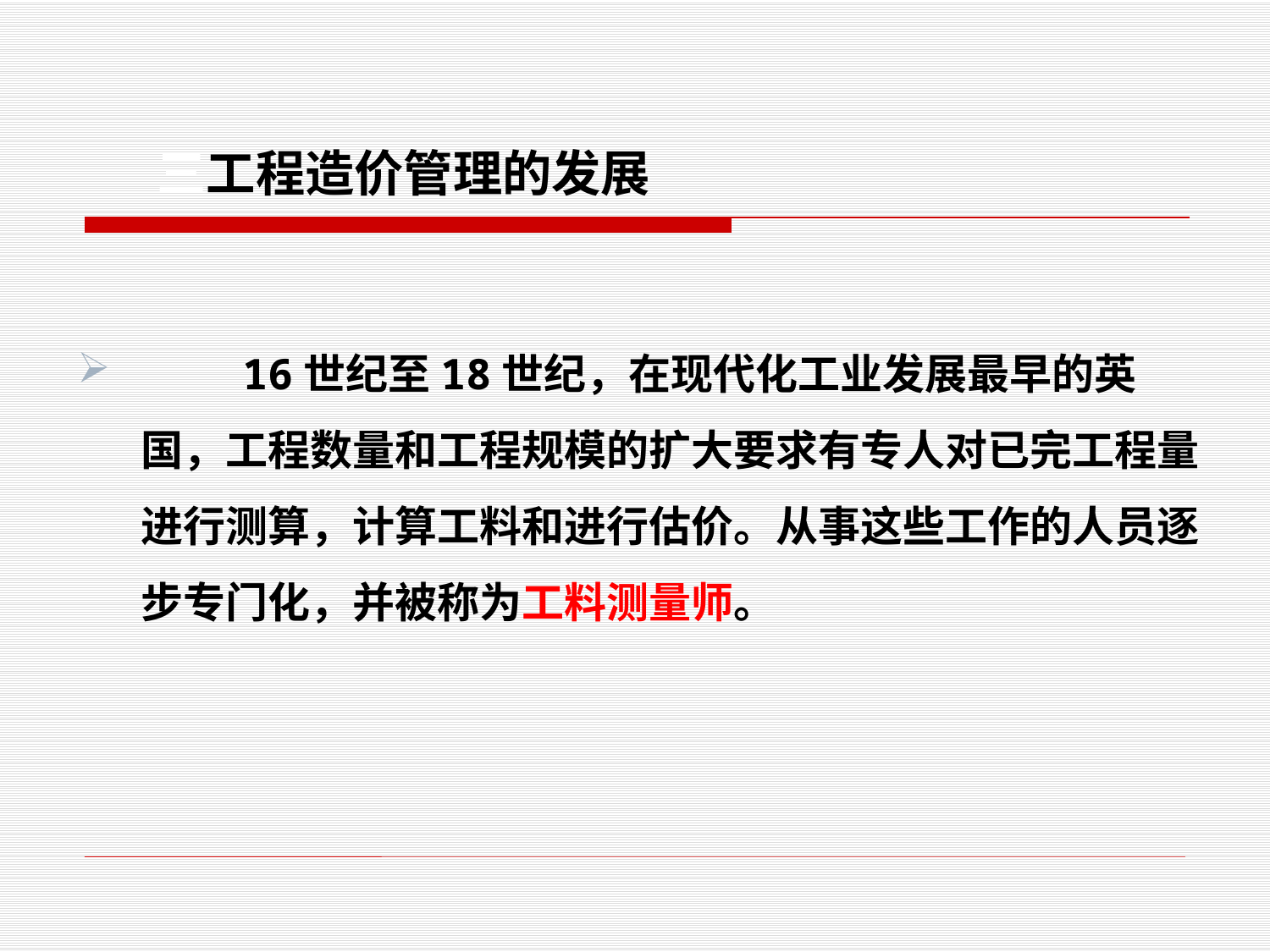

三工程造价管理的发展
    16世纪至18世纪，在现代化工业发展最早的英国，工程数量和工程规模的扩大要求有专人对已完工程量进行测算，计算工料和进行估价。从事这些工作的人员逐步专门化，并被称为工料测量师。